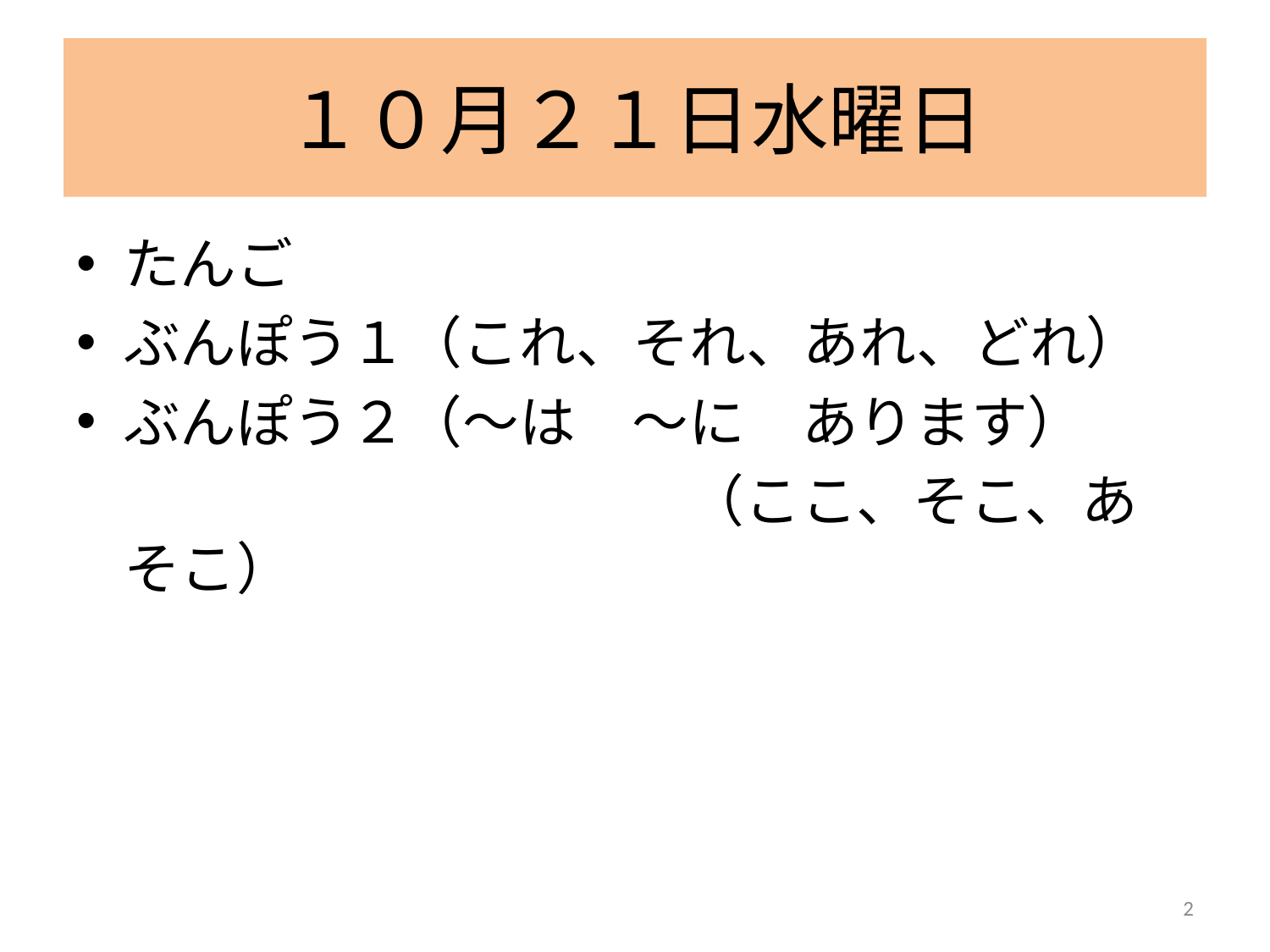

# １０月２１日水曜日
たんご
ぶんぽう１（これ、それ、あれ、どれ）
ぶんぽう２（～は　～に　あります）
					　（ここ、そこ、あそこ）

2